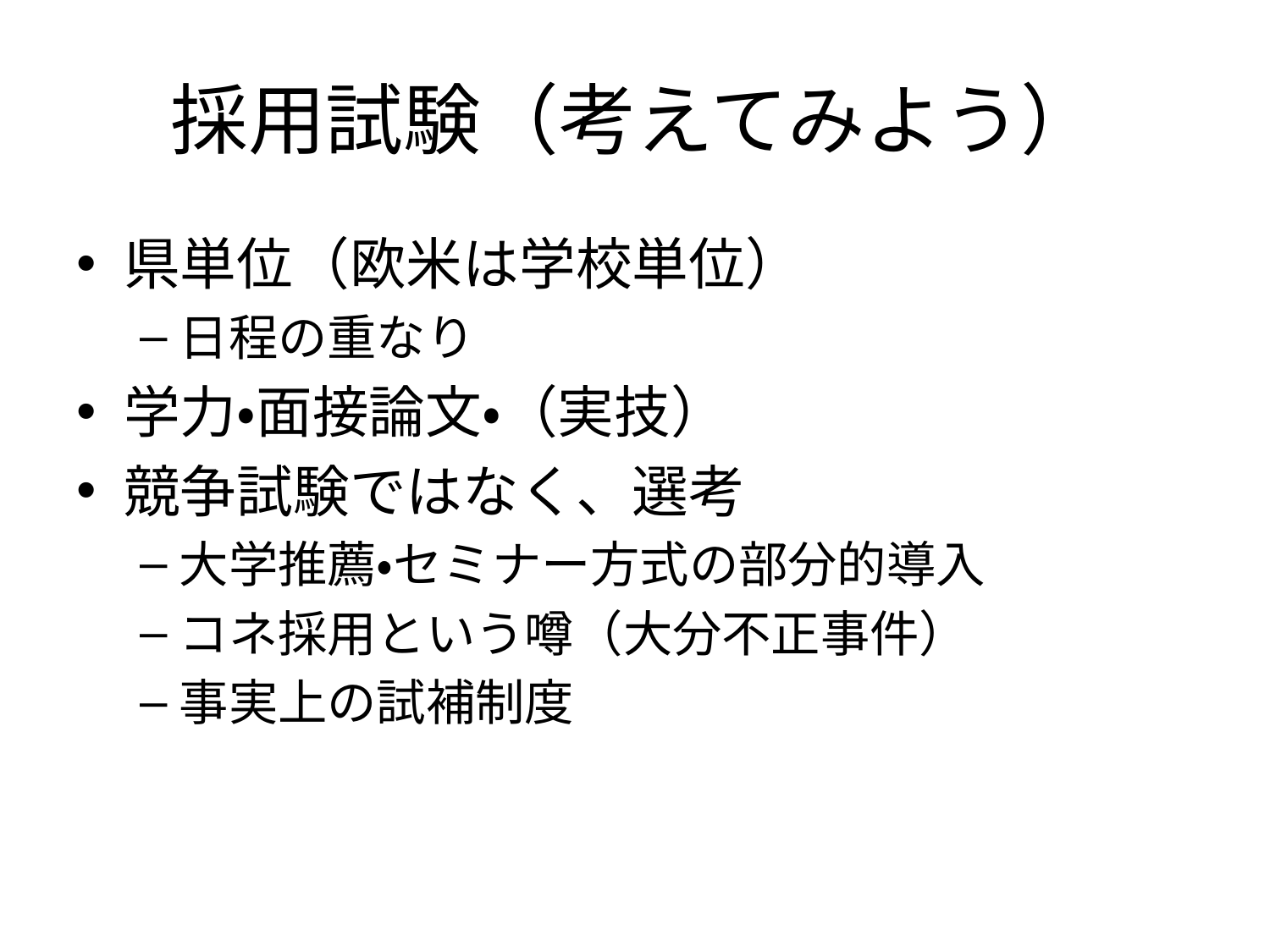

# 採用試験（考えてみよう）
県単位（欧米は学校単位）
日程の重なり
学力・面接論文・（実技）
競争試験ではなく、選考
大学推薦・セミナー方式の部分的導入
コネ採用という噂（大分不正事件）
事実上の試補制度